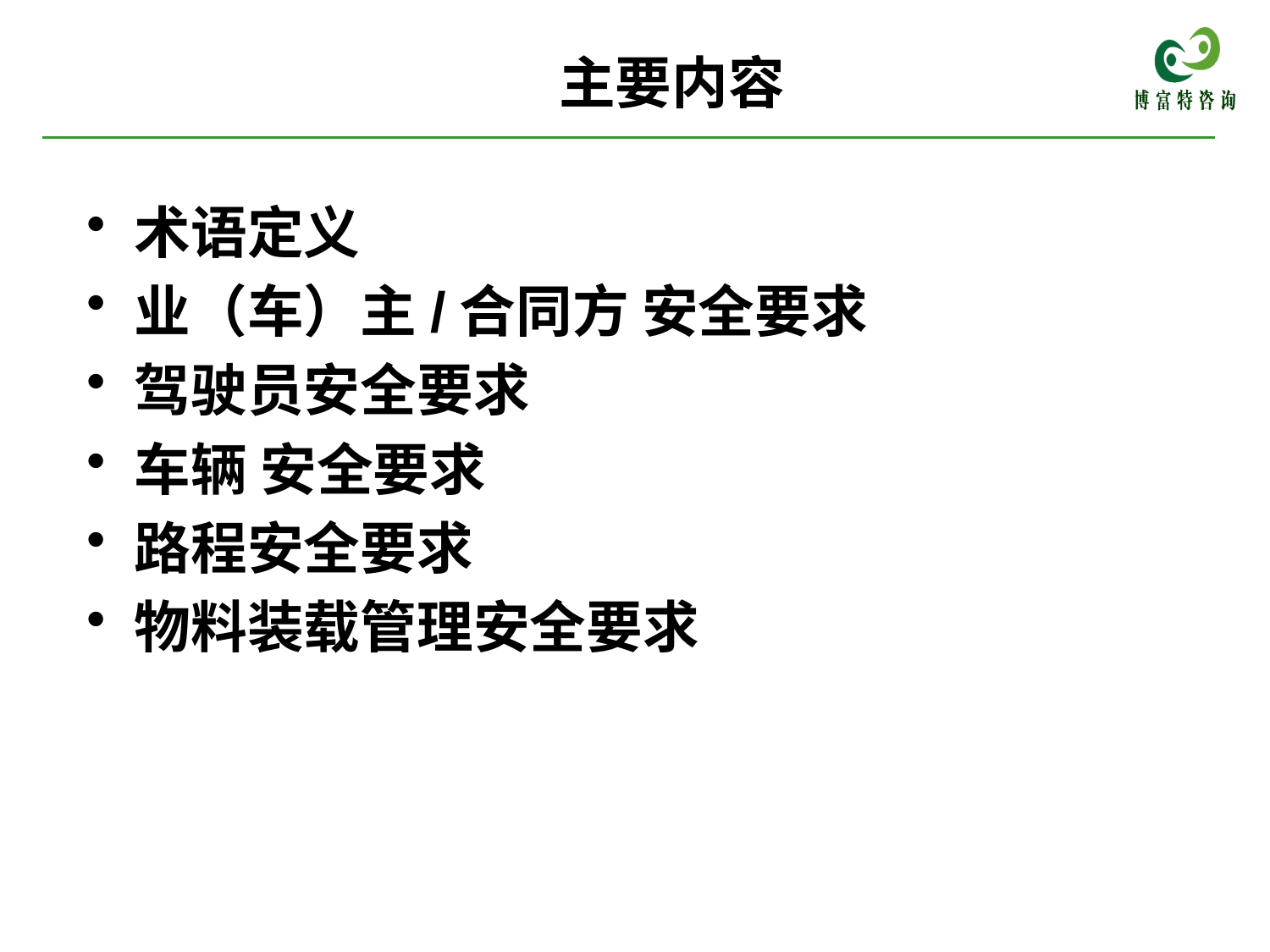

# 主要内容
术语定义
业（车）主/合同方 安全要求
驾驶员安全要求
车辆 安全要求
路程安全要求
物料装载管理安全要求

3